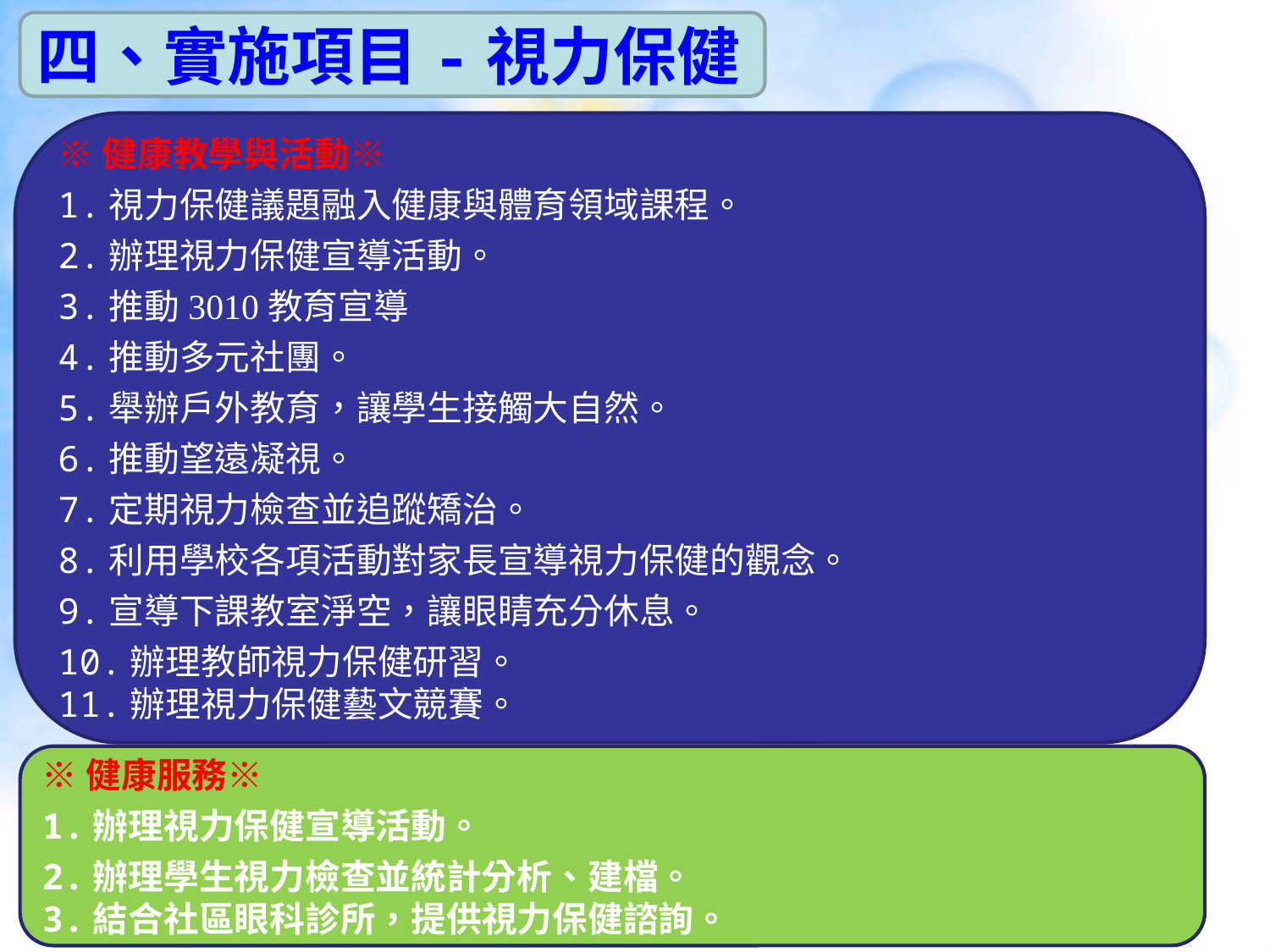

四、實施項目-視力保健
※健康教學與活動※
1.視力保健議題融入健康與體育領域課程。
2.辦理視力保健宣導活動。
3.推動3010教育宣導
4.推動多元社團。
5.舉辦戶外教育，讓學生接觸大自然。
6.推動望遠凝視。
7.定期視力檢查並追蹤矯治。
8.利用學校各項活動對家長宣導視力保健的觀念。
9.宣導下課教室淨空，讓眼睛充分休息。
10.辦理教師視力保健研習。
11.辦理視力保健藝文競賽。

※健康服務※
1.辦理視力保健宣導活動。
2.辦理學生視力檢查並統計分析、建檔。
3.結合社區眼科診所，提供視力保健諮詢。